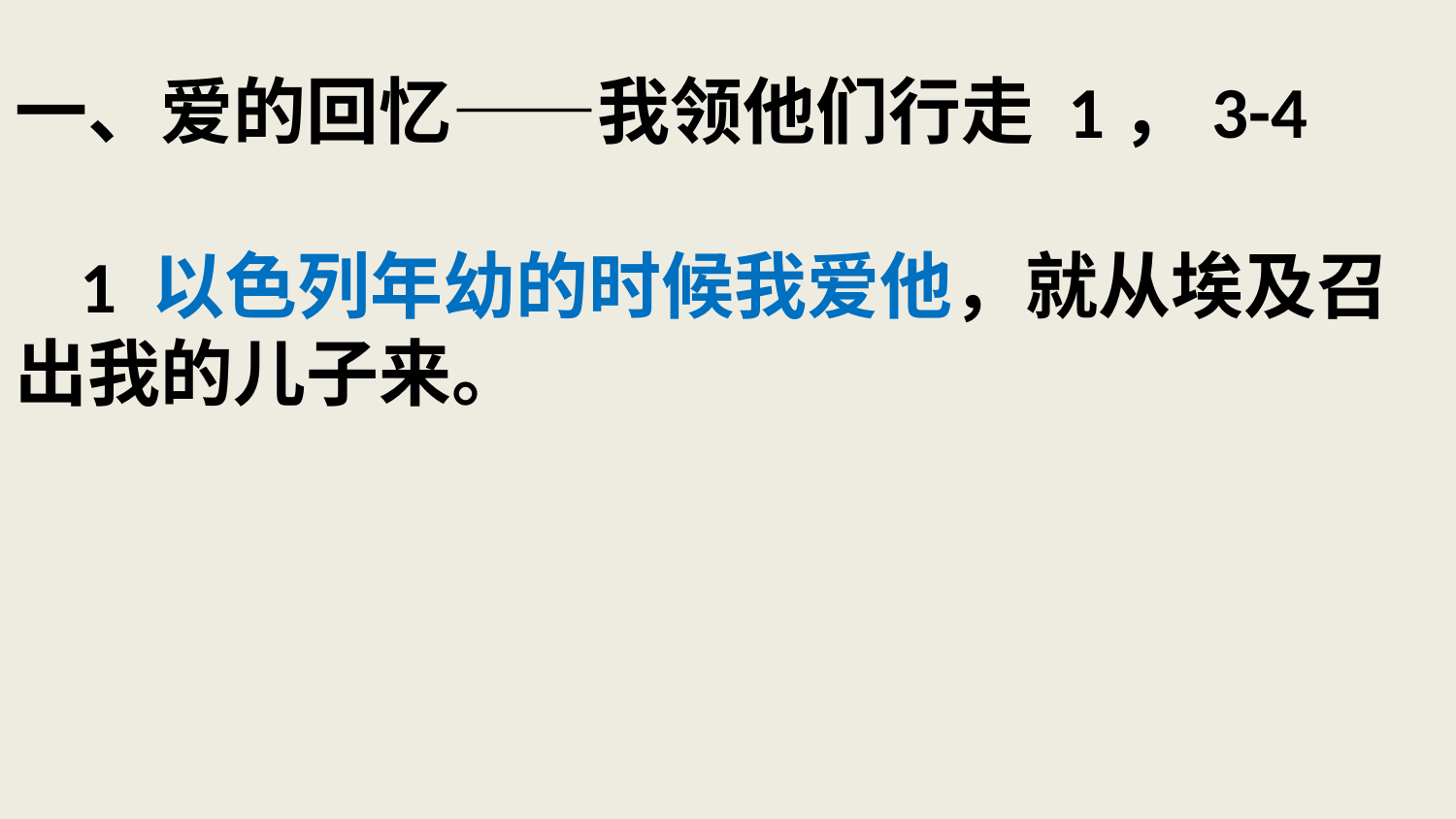

# 一、爱的回忆——我领他们行走 1，3-4 1 以色列年幼的时候我爱他，就从埃及召出我的儿子来。